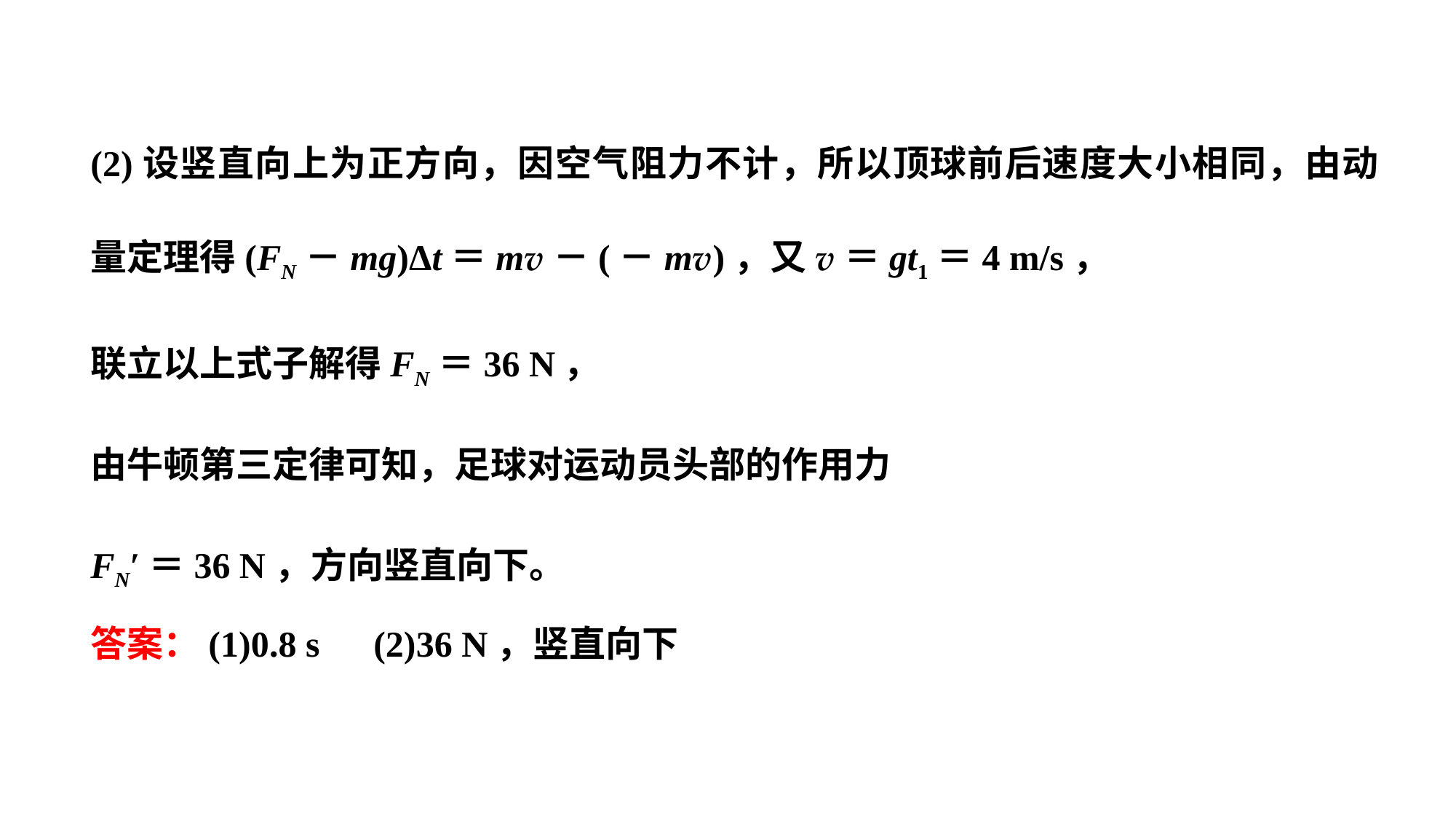

(2)设竖直向上为正方向，因空气阻力不计，所以顶球前后速度大小相同，由动量定理得(FN－mg)Δt＝mv－(－mv)，又v＝gt1＝4 m/s，
联立以上式子解得FN＝36 N，
由牛顿第三定律可知，足球对运动员头部的作用力
FN′＝36 N，方向竖直向下。
答案：(1)0.8 s　(2)36 N，竖直向下